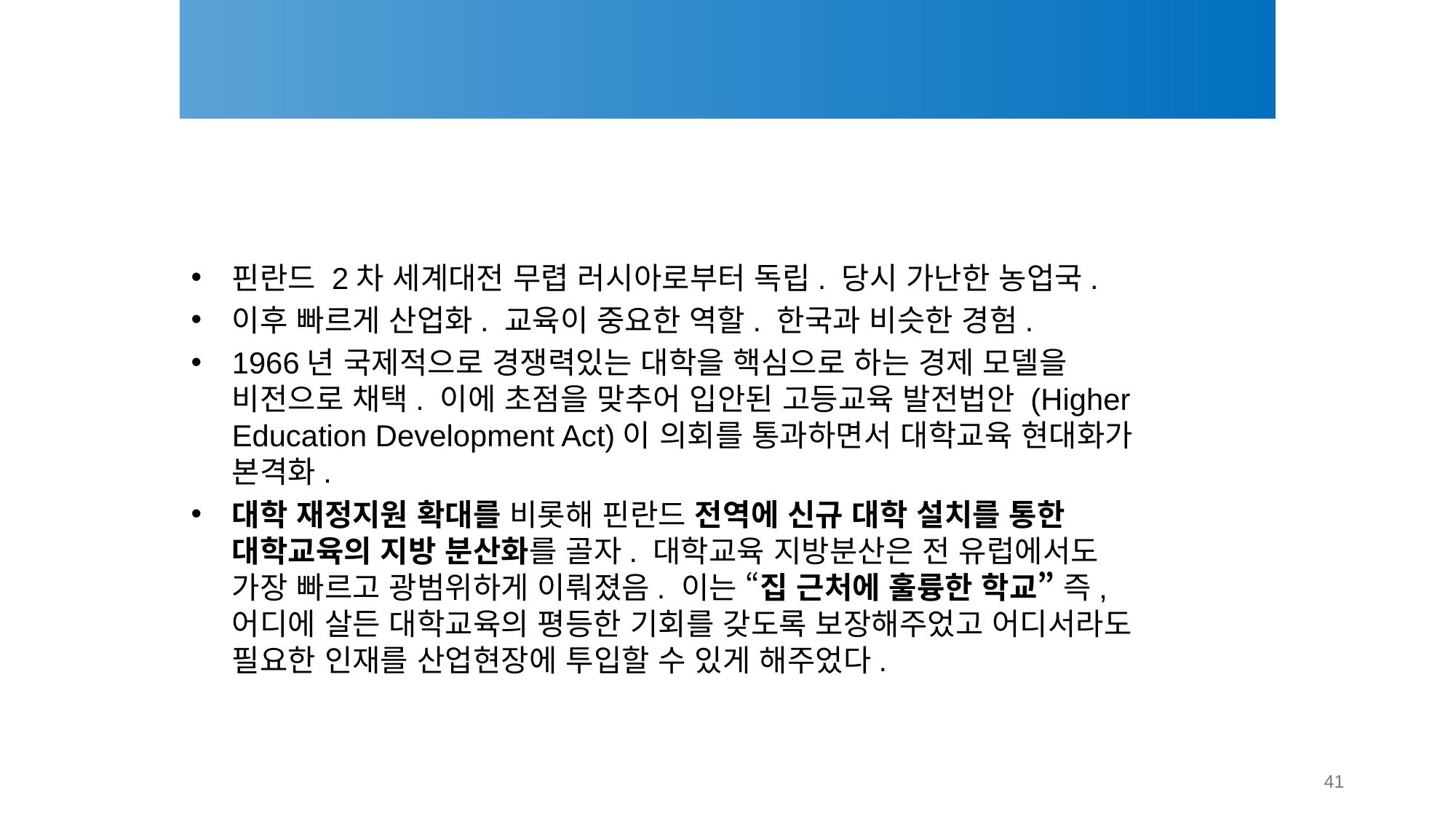

핀란드의 사례: Fitech(The Finnish Institute of Technology)
핀란드 2차 세계대전 무렵 러시아로부터 독립. 당시 가난한 농업국.
이후 빠르게 산업화. 교육이 중요한 역할. 한국과 비슷한 경험.
1966년 국제적으로 경쟁력있는 대학을 핵심으로 하는 경제 모델을 비전으로 채택. 이에 초점을 맞추어 입안된 고등교육 발전법안 (Higher Education Development Act)이 의회를 통과하면서 대학교육 현대화가 본격화.
대학 재정지원 확대를 비롯해 핀란드 전역에 신규 대학 설치를 통한 대학교육의 지방 분산화를 골자. 대학교육 지방분산은 전 유럽에서도 가장 빠르고 광범위하게 이뤄졌음. 이는 “집 근처에 훌륭한 학교” 즉, 어디에 살든 대학교육의 평등한 기회를 갖도록 보장해주었고 어디서라도 필요한 인재를 산업현장에 투입할 수 있게 해주었다.

41